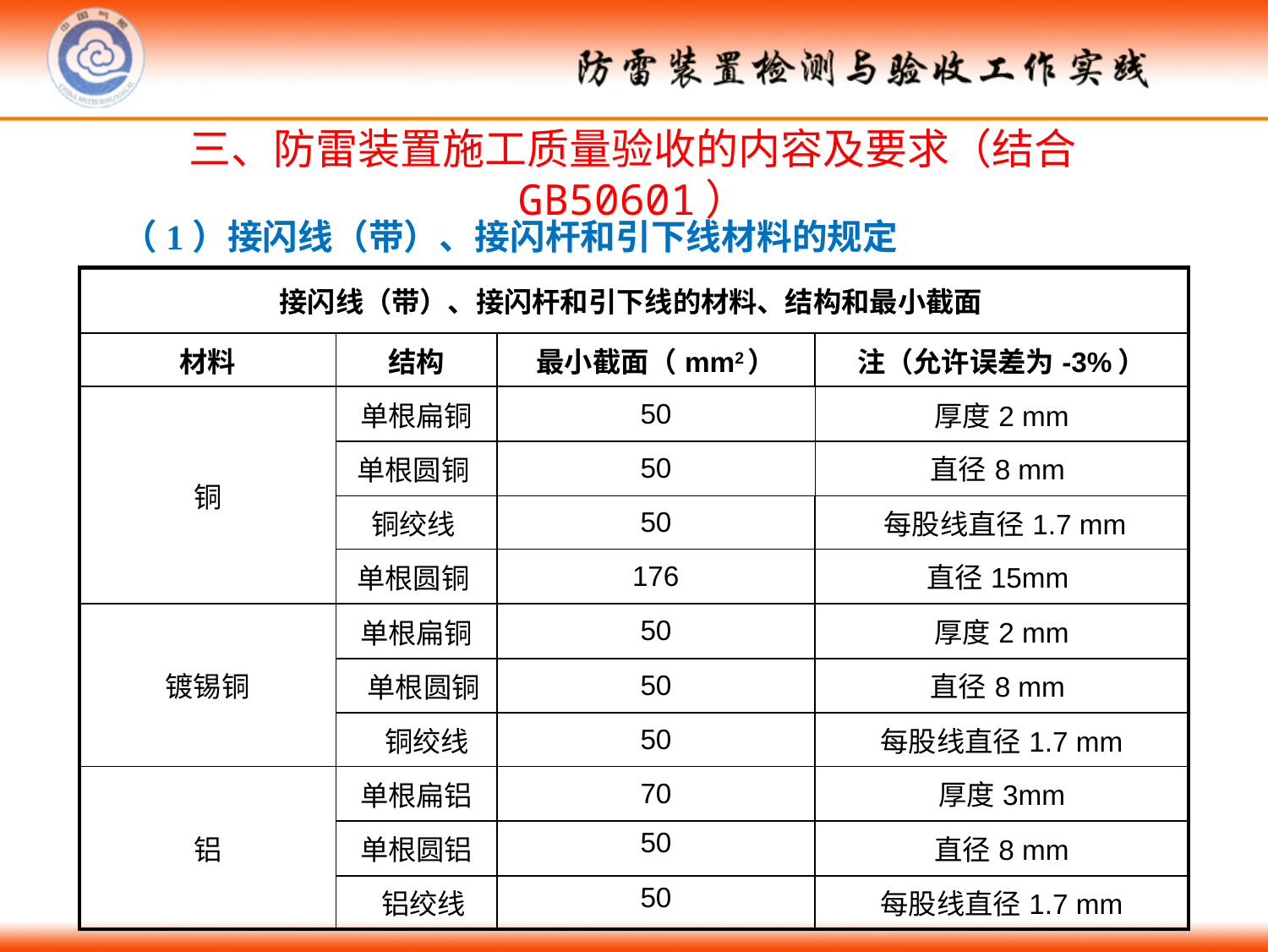

三、防雷装置施工质量验收的内容及要求（结合GB50601）
（1）接闪线（带）、接闪杆和引下线材料的规定
| 接闪线（带）、接闪杆和引下线的材料、结构和最小截面 |  |  |  |
| --- | --- | --- | --- |
| 材料 | 结构 | 最小截面（mm2） | 注（允许误差为-3%） |
| 铜 | 单根扁铜 | 50 | 厚度2 mm |
|  | 单根圆铜 | 50 | 直径8 mm |
|  | 铜绞线 | 50 | 每股线直径1.7 mm |
|  | 单根圆铜 | 176 | 直径15mm |
| 镀锡铜 | 单根扁铜 | 50 | 厚度2 mm |
|  | 单根圆铜 | 50 | 直径8 mm |
|  | 铜绞线 | 50 | 每股线直径1.7 mm |
| 铝 | 单根扁铝 | 70 | 厚度3mm |
|  | 单根圆铝 | 50 | 直径8 mm |
|  | 铝绞线 | 50 | 每股线直径1.7 mm |